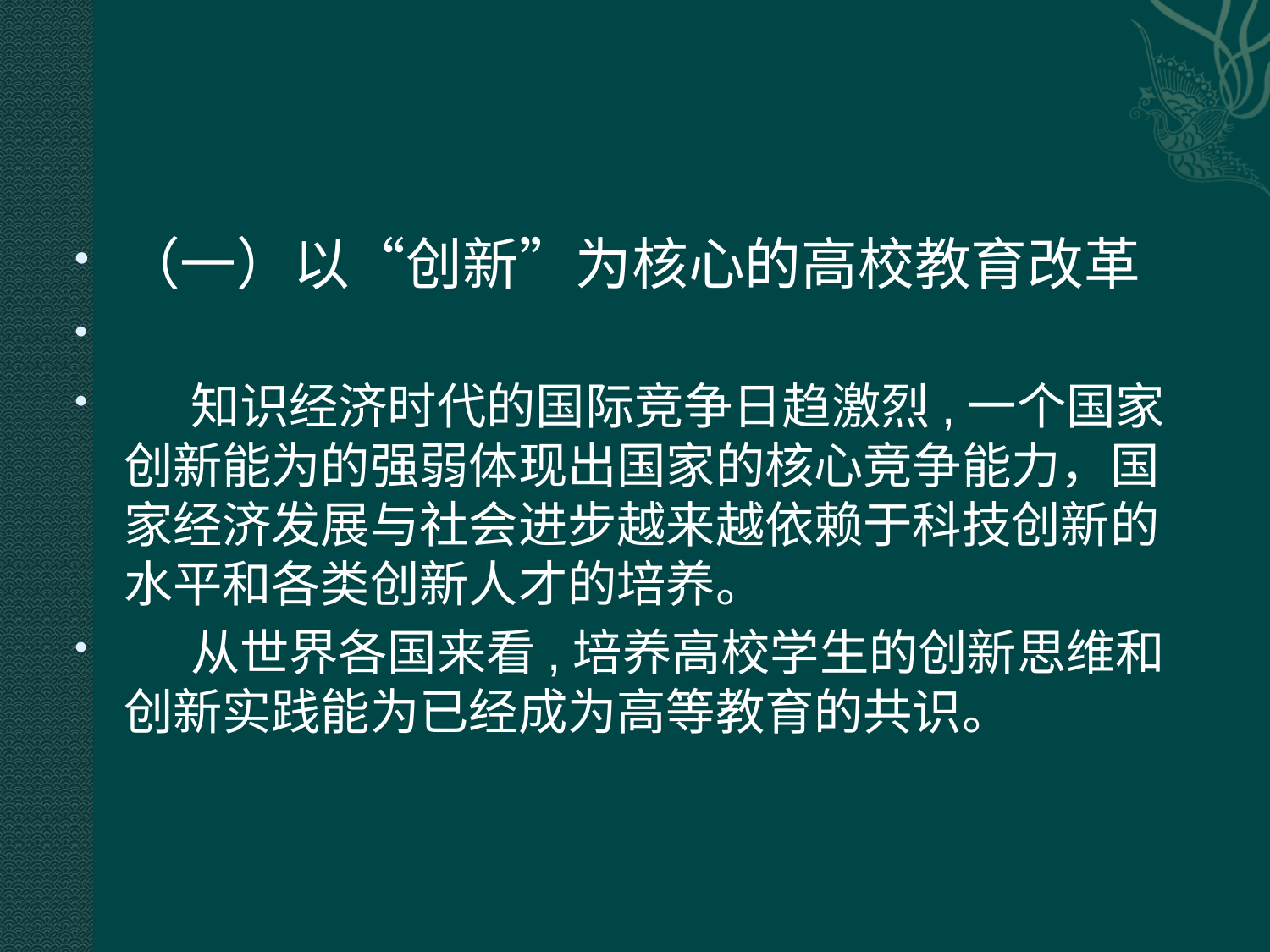

#
（一）以“创新”为核心的高校教育改革

     知识经济时代的国际竞争日趋激烈,一个国家创新能为的强弱体现出国家的核心竞争能力，国家经济发展与社会进步越来越依赖于科技创新的水平和各类创新人才的培养。
     从世界各国来看,培养高校学生的创新思维和创新实践能为已经成为高等教育的共识。